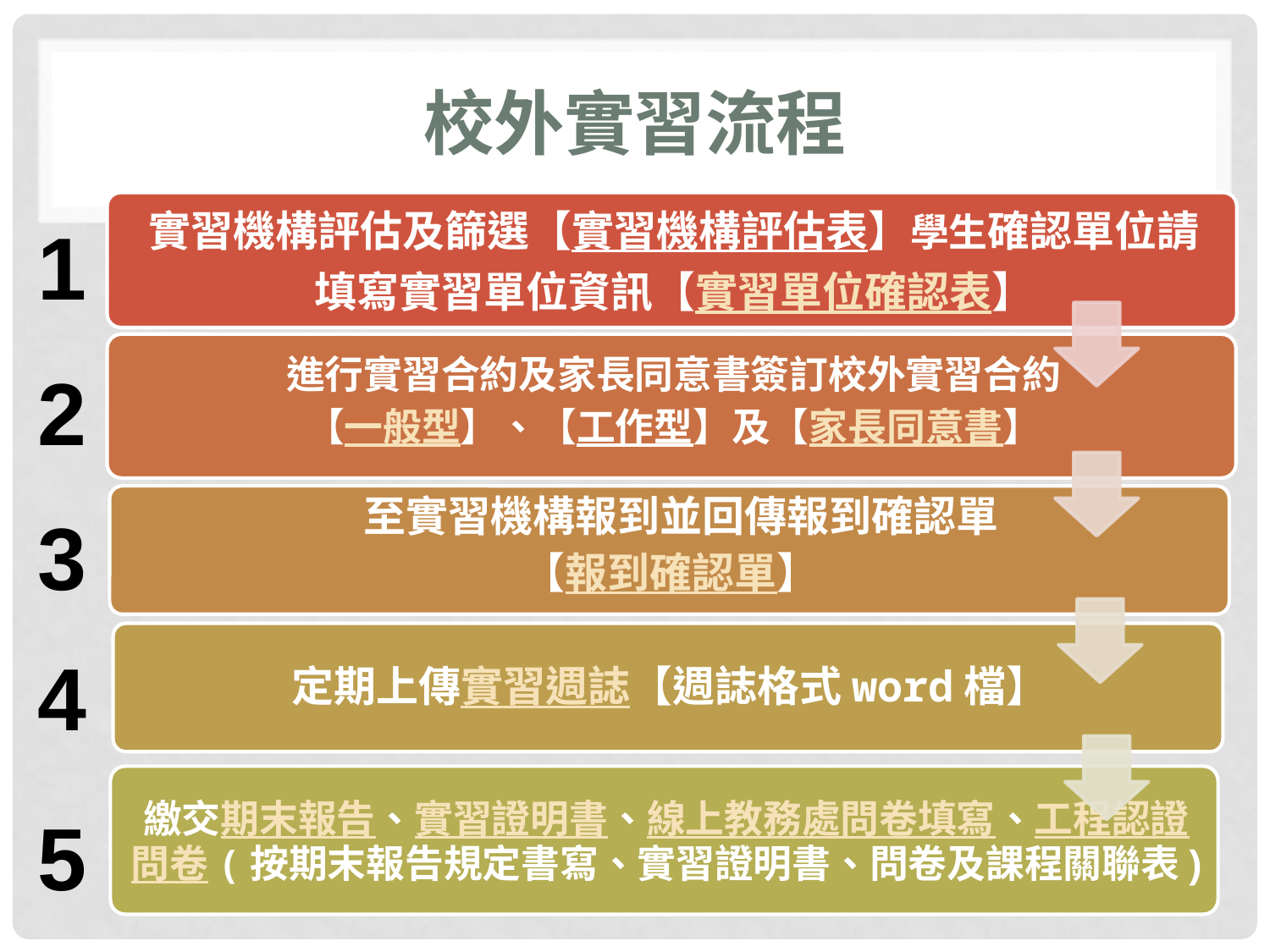

# 校外實習流程
實習機構評估及篩選【實習機構評估表】學生確認單位請填寫實習單位資訊【實習單位確認表】
進行實習合約及家長同意書簽訂校外實習合約
【一般型】、【工作型】及【家長同意書】
 至實習機構報到並回傳報到確認單
【報到確認單】
定期上傳實習週誌【週誌格式word檔】
繳交期末報告、實習證明書、線上教務處問卷填寫、工程認證問卷(按期末報告規定書寫、實習證明書、問卷及課程關聯表)

 1
 2
 3
 4
 5
17